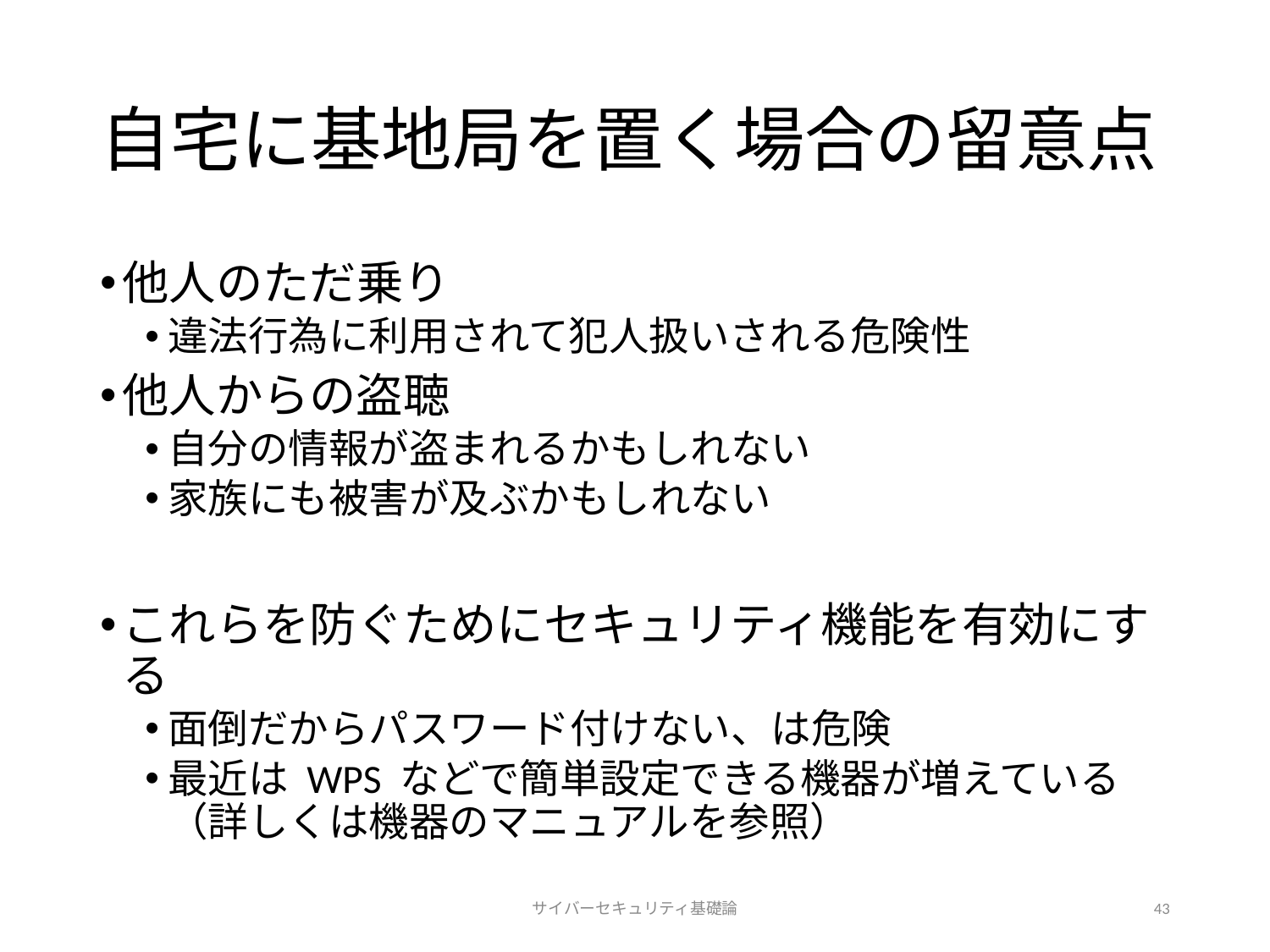

# 自宅に基地局を置く場合の留意点
他人のただ乗り
違法行為に利用されて犯人扱いされる危険性
他人からの盗聴
自分の情報が盗まれるかもしれない
家族にも被害が及ぶかもしれない

これらを防ぐためにセキュリティ機能を有効にする
面倒だからパスワード付けない、は危険
最近は WPS などで簡単設定できる機器が増えている（詳しくは機器のマニュアルを参照）
サイバーセキュリティ基礎論
43